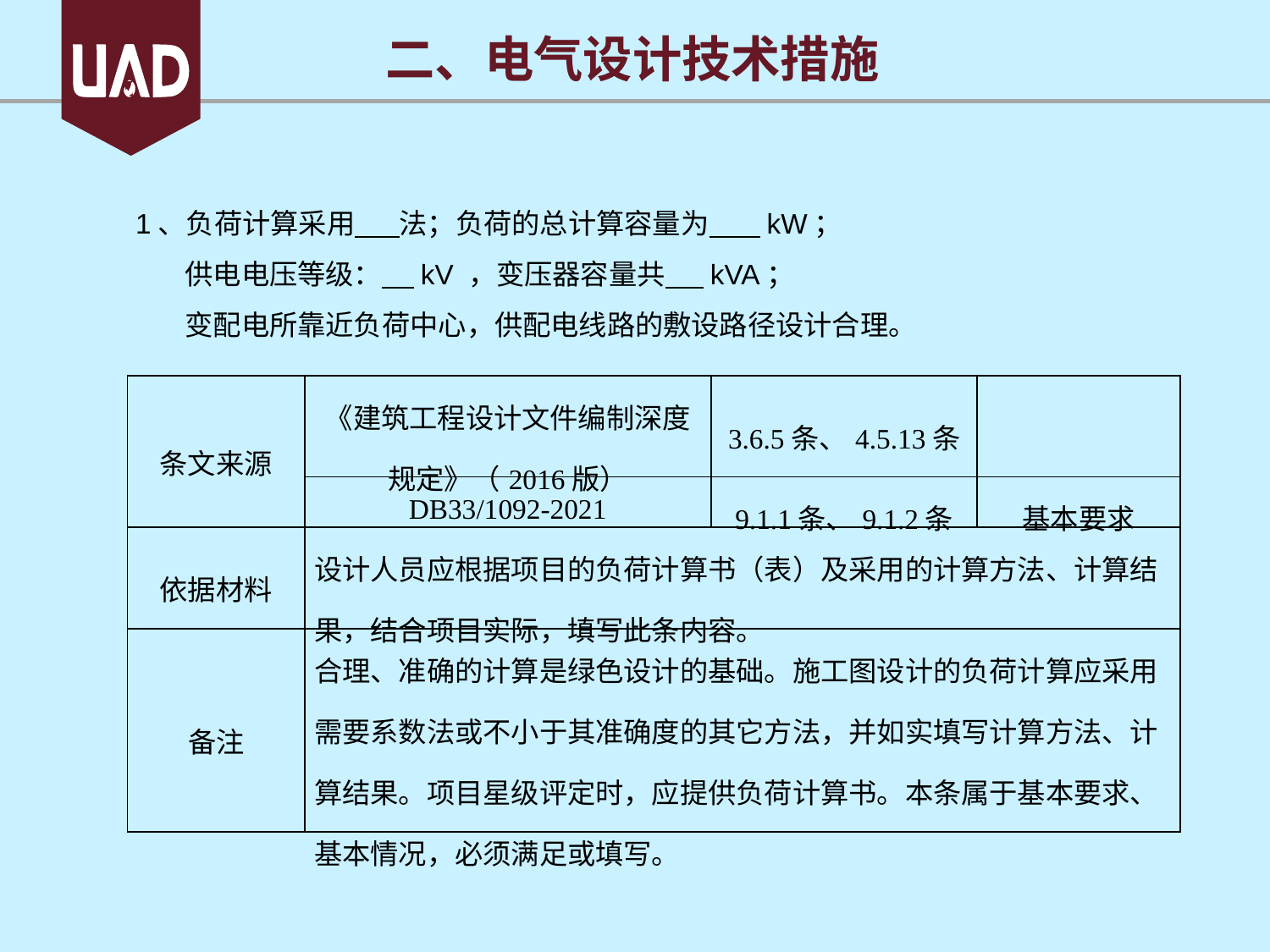

二、电气设计技术措施
1、负荷计算采用       法；负荷的总计算容量为        kW；
供电电压等级：     kV ，变压器容量共      kVA；
变配电所靠近负荷中心，供配电线路的敷设路径设计合理。
| 条文来源 | 《建筑工程设计文件编制深度规定》（2016版） | 3.6.5条、4.5.13条 |  |
| --- | --- | --- | --- |
|  | DB33/1092-2021 | 9.1.1条、9.1.2条 | 基本要求 |
| 依据材料 | 设计人员应根据项目的负荷计算书（表）及采用的计算方法、计算结果，结合项目实际，填写此条内容。 |  |  |
| 备注 | 合理、准确的计算是绿色设计的基础。施工图设计的负荷计算应采用需要系数法或不小于其准确度的其它方法，并如实填写计算方法、计算结果。项目星级评定时，应提供负荷计算书。本条属于基本要求、基本情况，必须满足或填写。 |  |  |